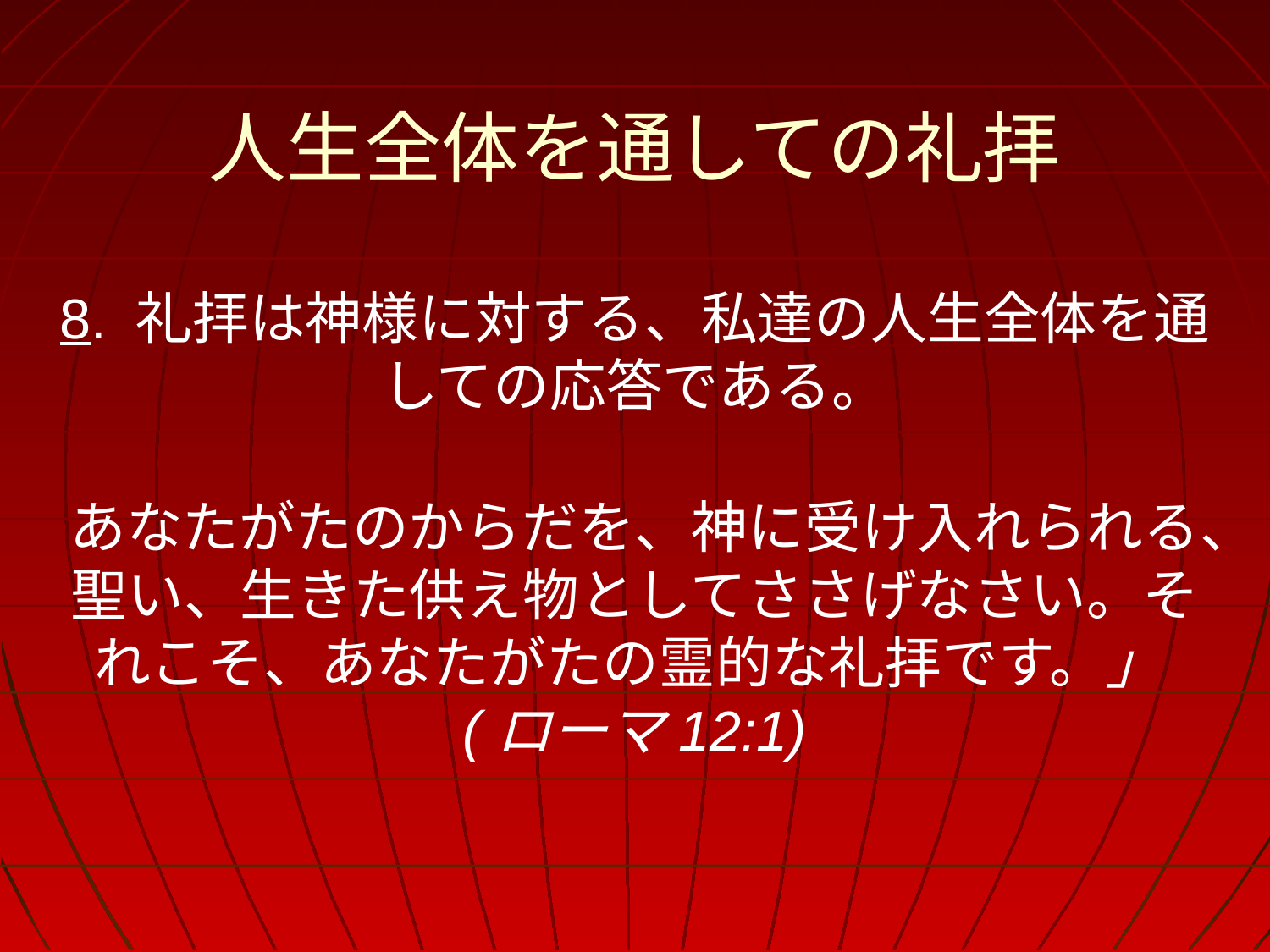

人生全体を通しての礼拝
8. 礼拝は神様に対する、私達の人生全体を通しての応答である。

あなたがたのからだを、神に受け入れられる、聖い、生きた供え物としてささげなさい。それこそ、あなたがたの霊的な礼拝です。」(ローマ12:1)